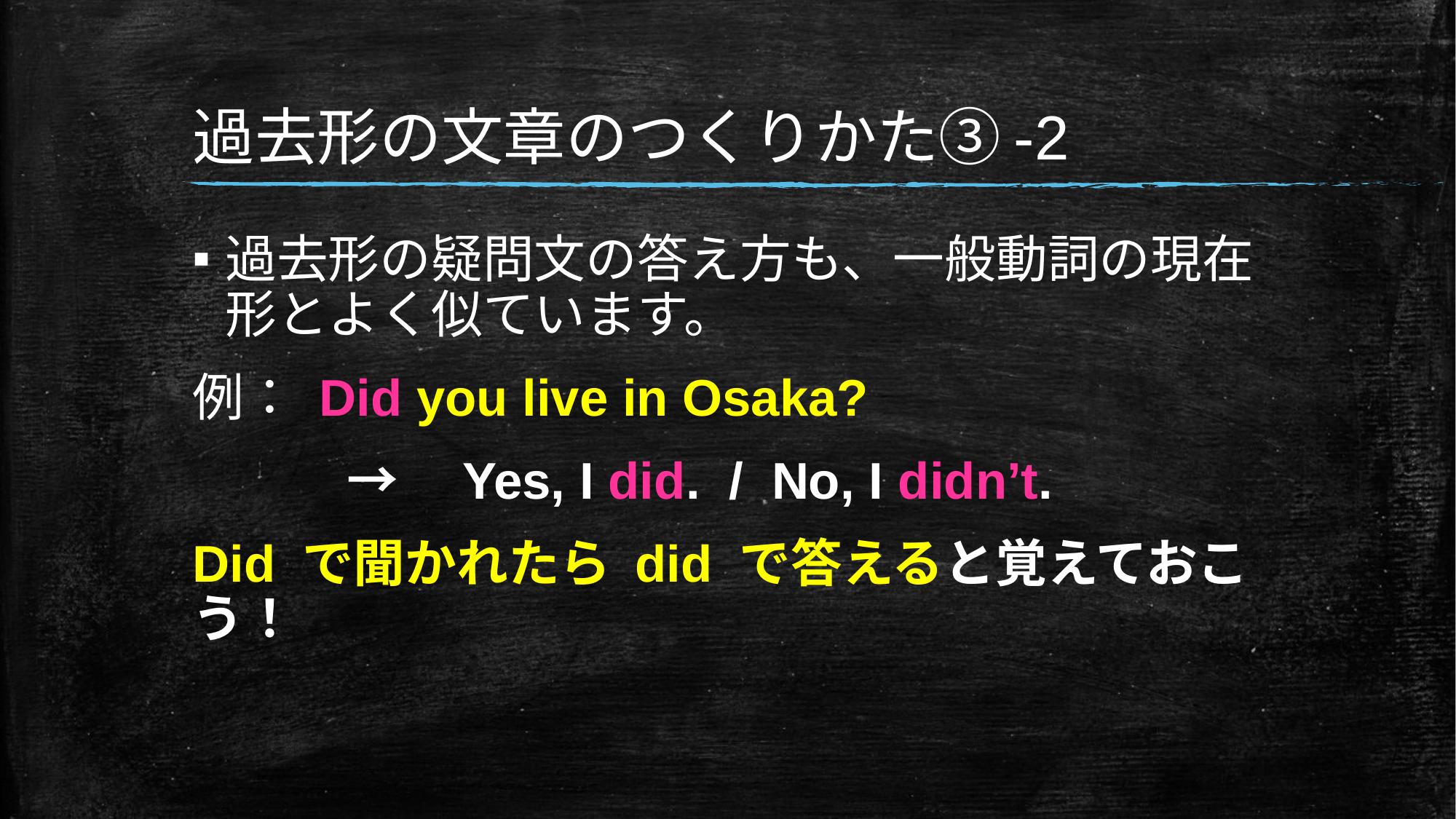

# 過去形の文章のつくりかた③-2
過去形の疑問文の答え方も、一般動詞の現在形とよく似ています。
例： Did you live in Osaka?
　　　→　Yes, I did.  /  No, I didn’t.
Did で聞かれたら did で答えると覚えておこう！